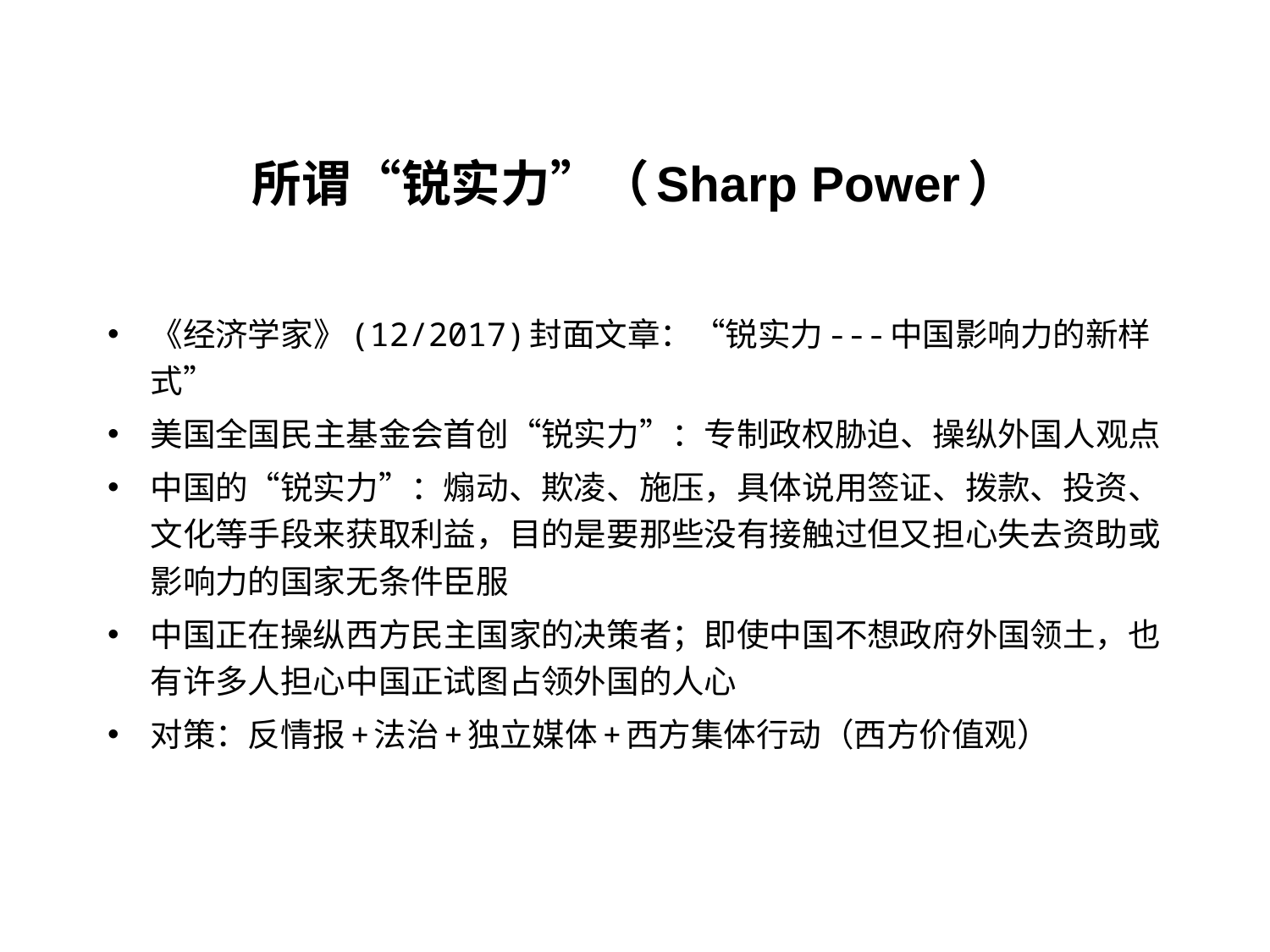

所谓“锐实力”（Sharp Power）

《经济学家》(12/2017)封面文章：“锐实力---中国影响力的新样式”
美国全国民主基金会首创“锐实力”：专制政权胁迫、操纵外国人观点
中国的“锐实力”：煽动、欺凌、施压，具体说用签证、拨款、投资、文化等手段来获取利益，目的是要那些没有接触过但又担心失去资助或影响力的国家无条件臣服
中国正在操纵西方民主国家的决策者；即使中国不想政府外国领土，也有许多人担心中国正试图占领外国的人心
对策：反情报+法治+独立媒体+西方集体行动（西方价值观）

IWEP